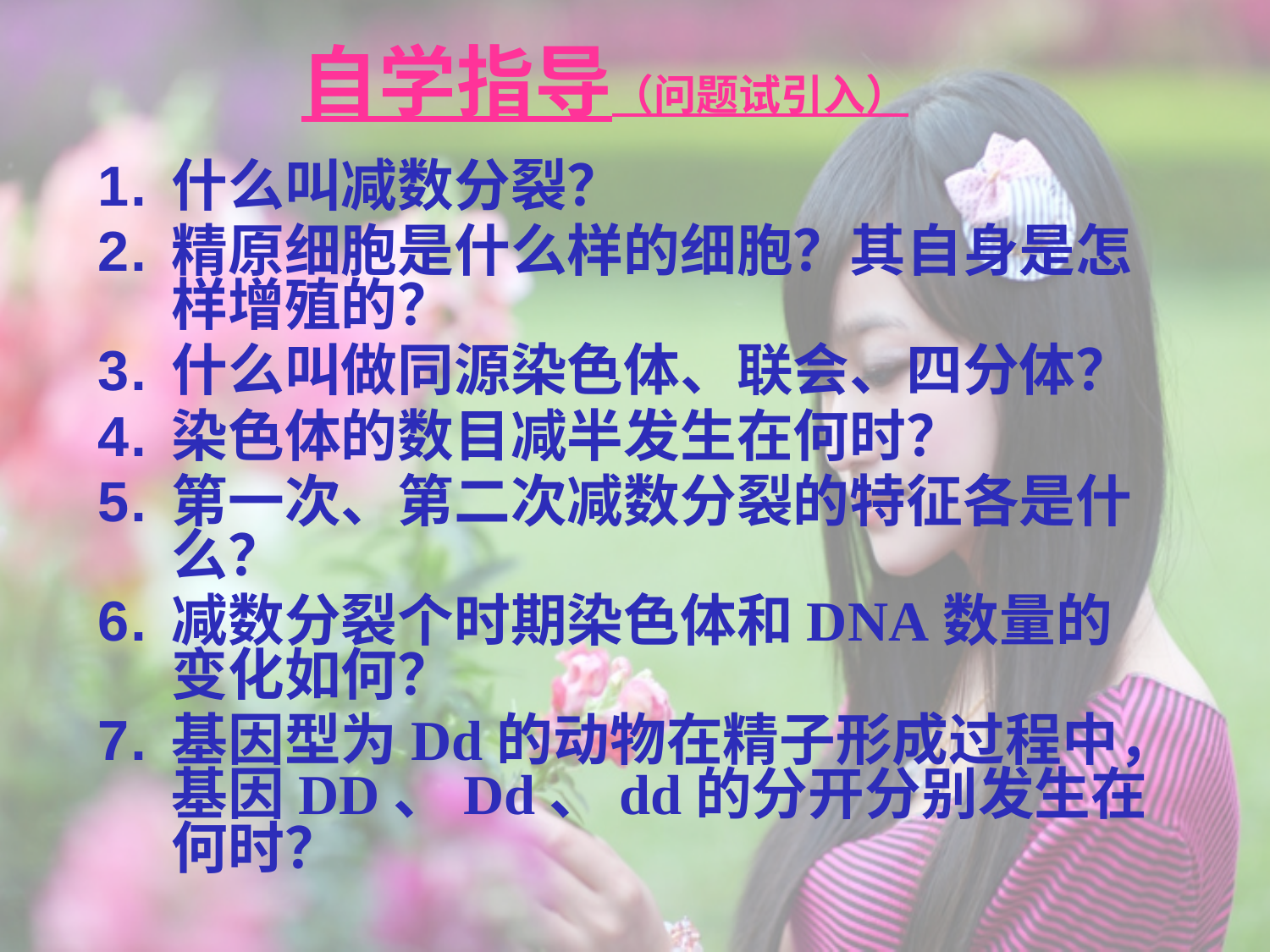

# 自学指导（问题试引入）
什么叫减数分裂？
精原细胞是什么样的细胞？其自身是怎样增殖的？
什么叫做同源染色体、联会、四分体？
染色体的数目减半发生在何时？
第一次、第二次减数分裂的特征各是什么？
减数分裂个时期染色体和DNA数量的变化如何？
基因型为Dd的动物在精子形成过程中，基因DD、Dd、dd的分开分别发生在何时？